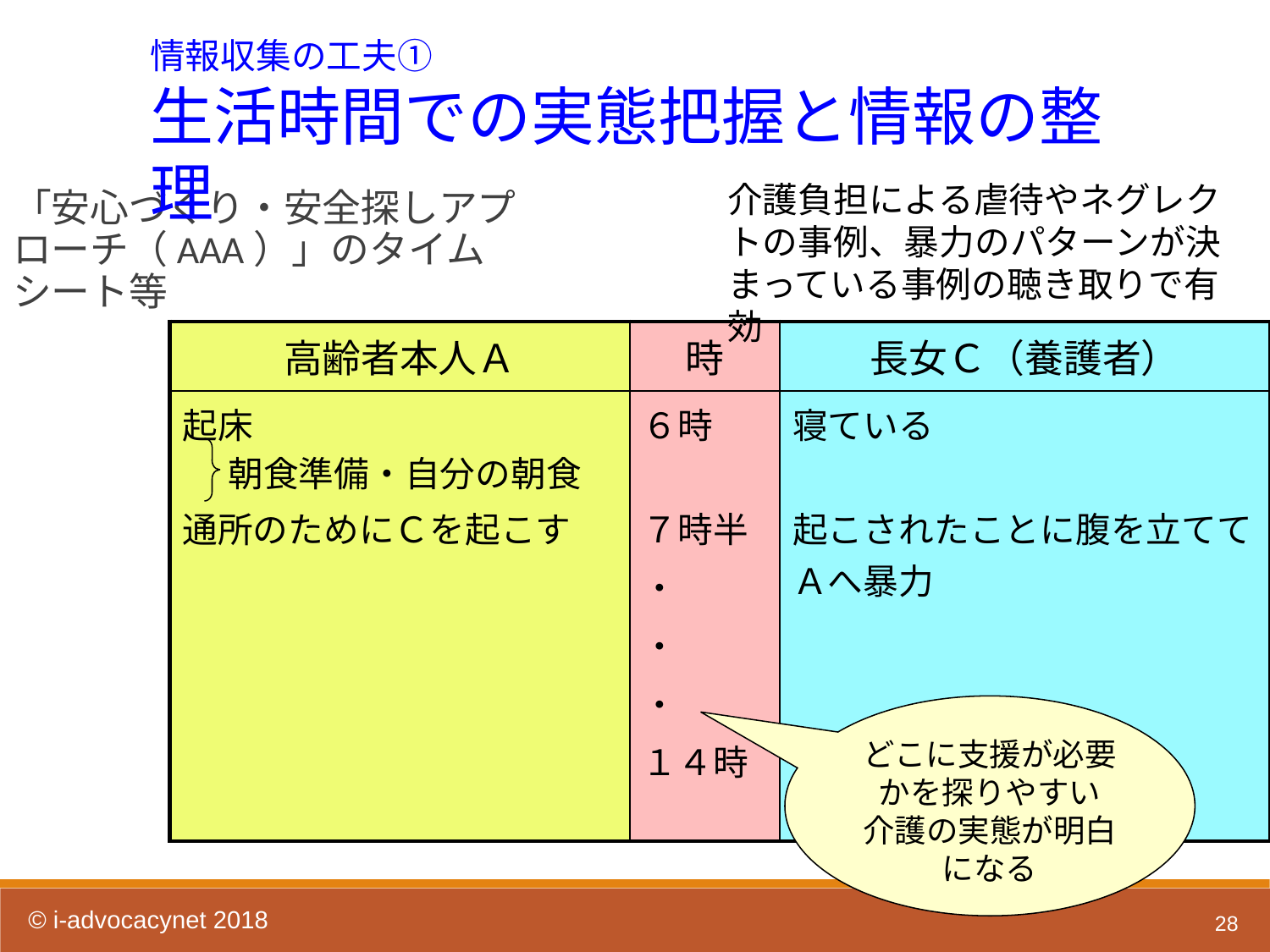

情報収集の工夫①
生活時間での実態把握と情報の整理
介護負担による虐待やネグレクトの事例、暴力のパターンが決まっている事例の聴き取りで有効
「安心づくり・安全探しアプローチ（AAA）」のタイムシート等
| 高齢者本人Ａ | 時 | 長女Ｃ（養護者） |
| --- | --- | --- |
| 起床 通所のためにＣを起こす | ６時 ７時半 ・ ・ ・ １４時 | 寝ている 起こされたことに腹を立ててＡへ暴力 |

朝食準備・自分の朝食
どこに支援が必要かを探りやすい
介護の実態が明白になる

28